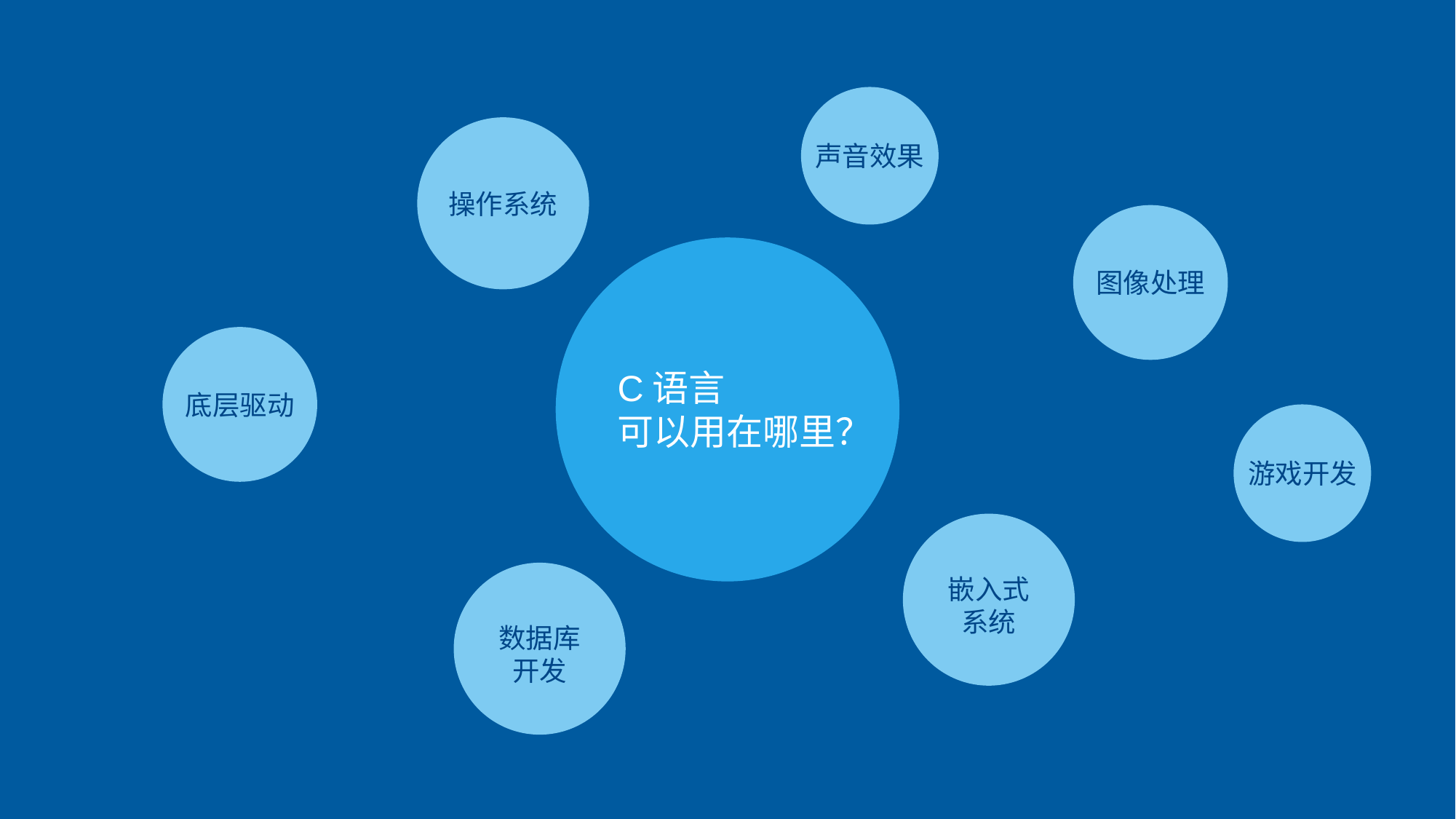

声音效果

操作系统

图像处理

底层驱动
C语言
可以用在哪里？

游戏开发

嵌入式
系统

数据库
开发